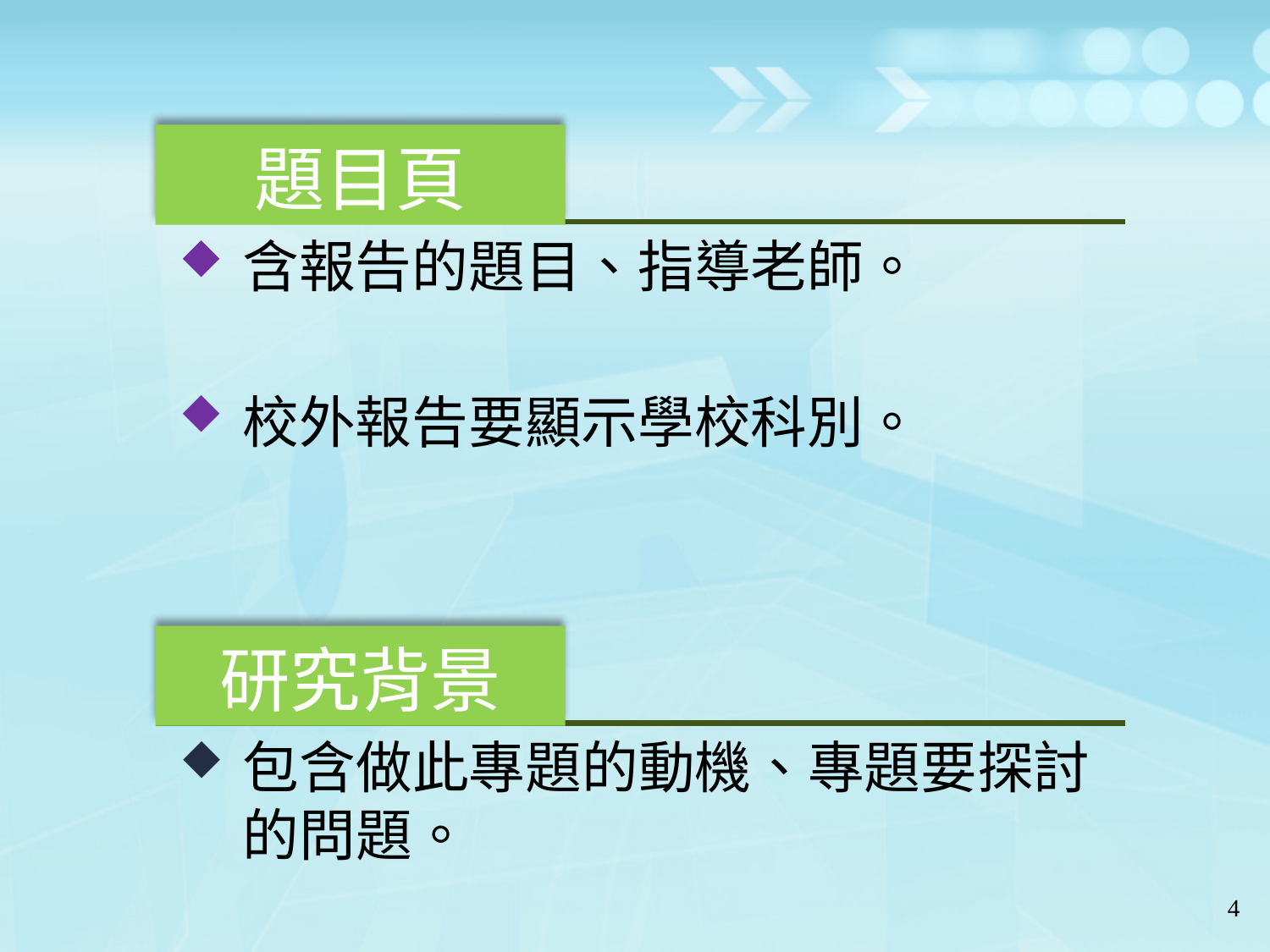

題目頁
含報告的題目、指導老師。

校外報告要顯示學校科別。
研究背景
包含做此專題的動機、專題要探討的問題。
4